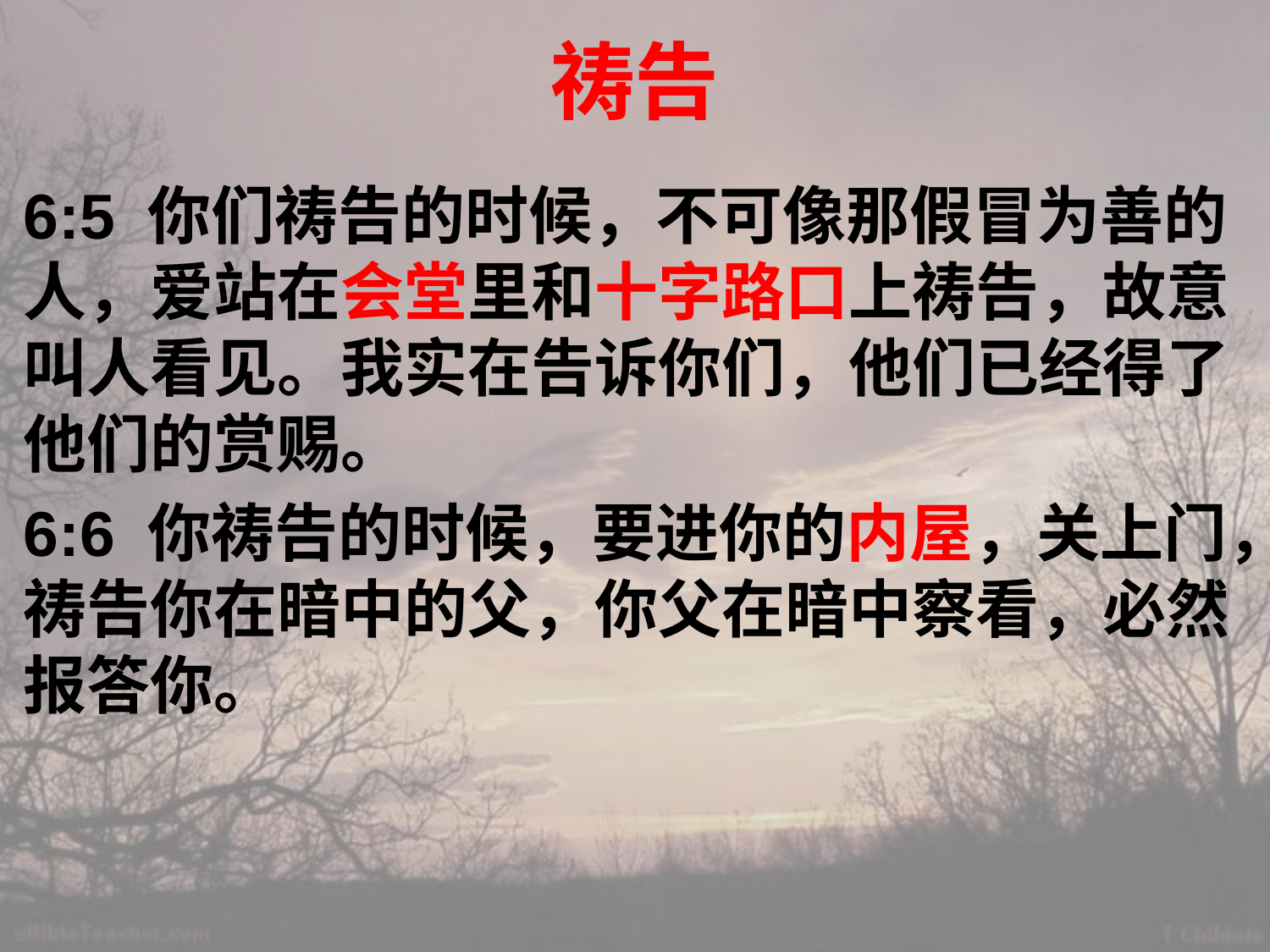

# 祷告
6:5 你们祷告的时候，不可像那假冒为善的人，爱站在会堂里和十字路口上祷告，故意叫人看见。我实在告诉你们，他们已经得了他们的赏赐。
6:6 你祷告的时候，要进你的内屋，关上门，祷告你在暗中的父，你父在暗中察看，必然报答你。